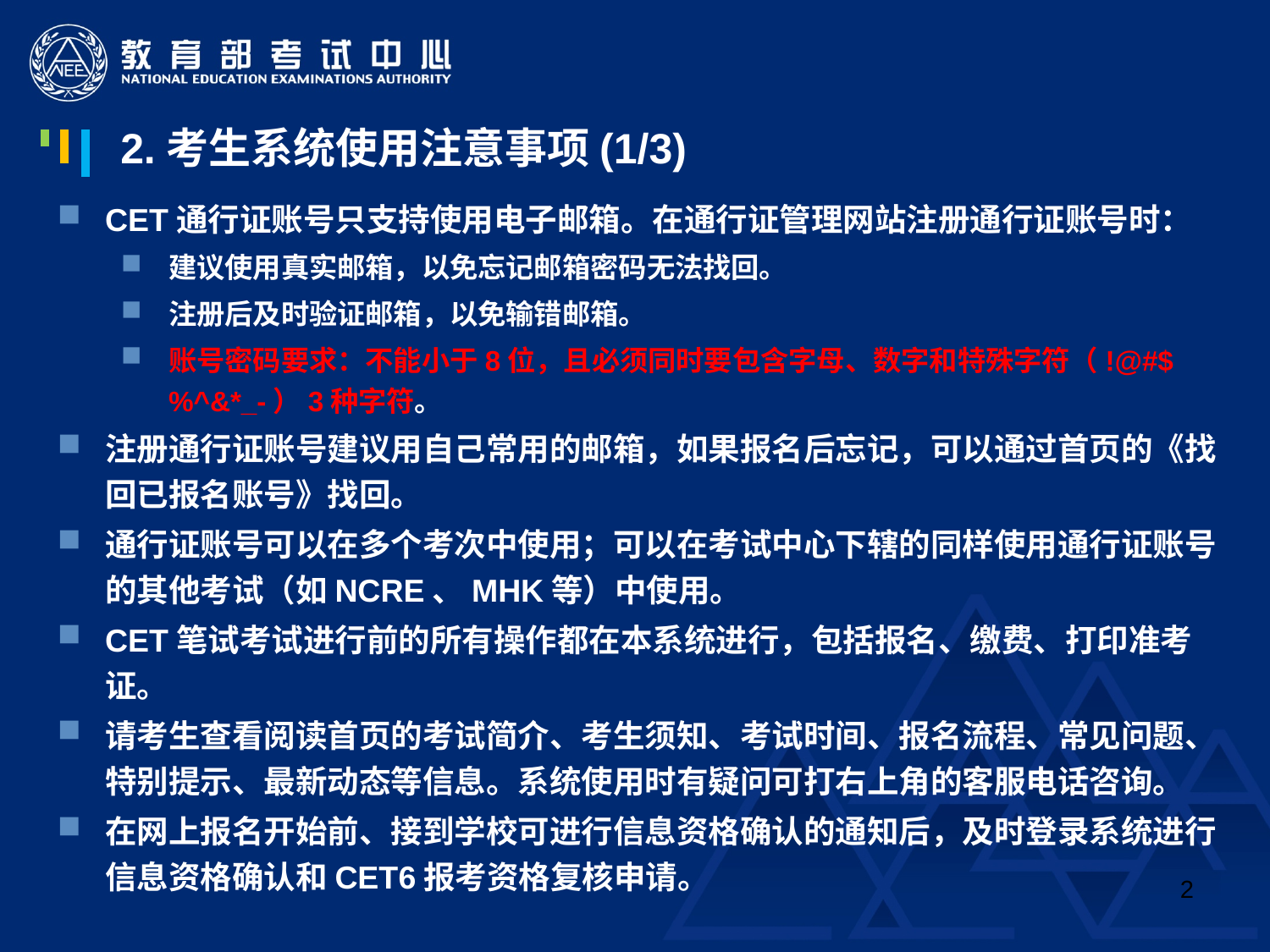

2.考生系统使用注意事项(1/3)

CET通行证账号只支持使用电子邮箱。在通行证管理网站注册通行证账号时：
建议使用真实邮箱，以免忘记邮箱密码无法找回。
注册后及时验证邮箱，以免输错邮箱。
账号密码要求：不能小于8位，且必须同时要包含字母、数字和特殊字符（!@#$%^&*_-）3种字符。
注册通行证账号建议用自己常用的邮箱，如果报名后忘记，可以通过首页的《找回已报名账号》找回。
通行证账号可以在多个考次中使用；可以在考试中心下辖的同样使用通行证账号的其他考试（如NCRE、MHK等）中使用。
CET笔试考试进行前的所有操作都在本系统进行，包括报名、缴费、打印准考证。
请考生查看阅读首页的考试简介、考生须知、考试时间、报名流程、常见问题、特别提示、最新动态等信息。系统使用时有疑问可打右上角的客服电话咨询。
在网上报名开始前、接到学校可进行信息资格确认的通知后，及时登录系统进行信息资格确认和CET6报考资格复核申请。
2